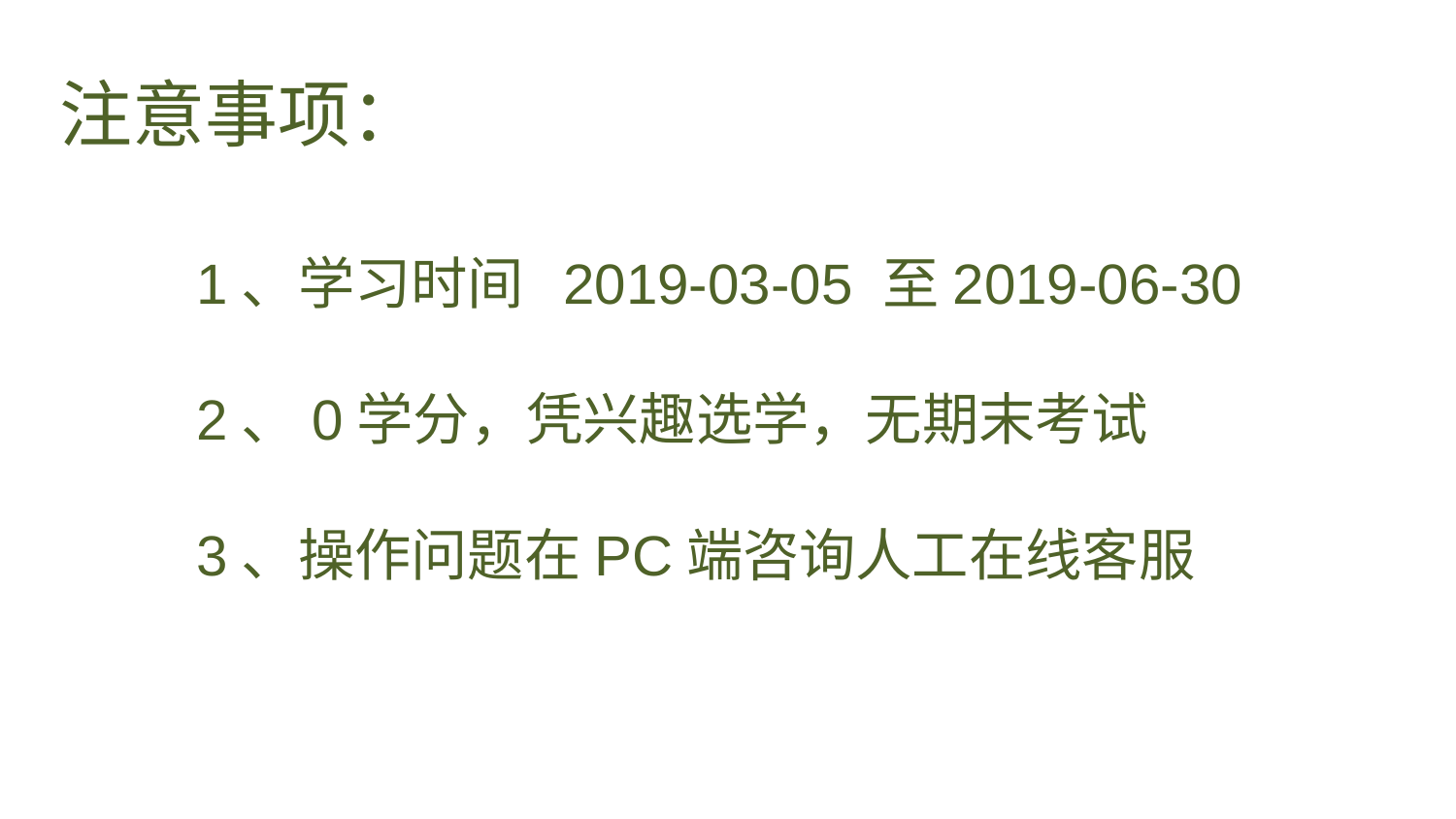

# 注意事项：
1、学习时间  2019-03-05 至2019-06-30

2、0学分，凭兴趣选学，无期末考试

3、操作问题在PC端咨询人工在线客服